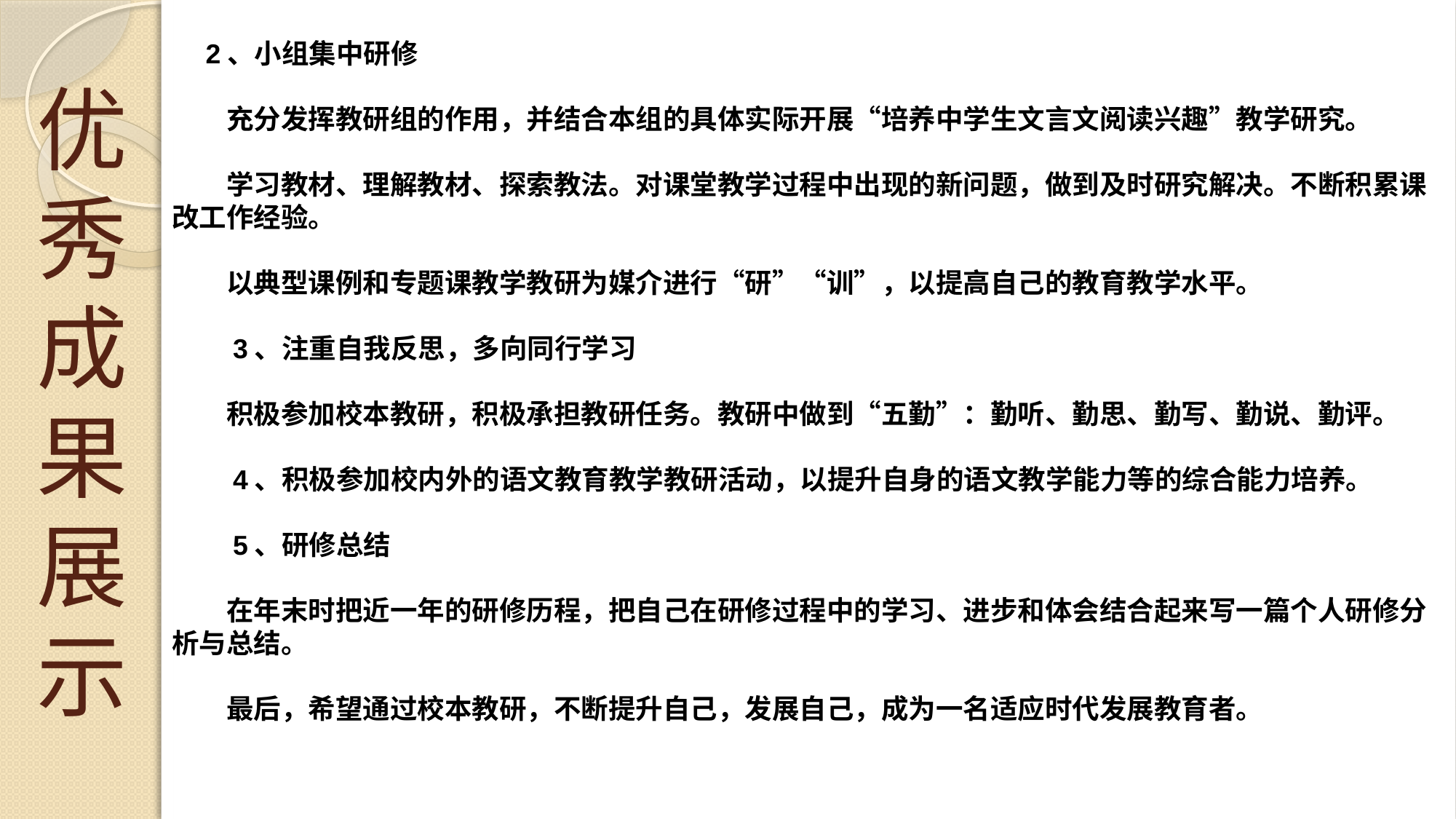

优秀成果展示
　2、小组集中研修
 
　　充分发挥教研组的作用，并结合本组的具体实际开展“培养中学生文言文阅读兴趣”教学研究。
 
　　学习教材、理解教材、探索教法。对课堂教学过程中出现的新问题，做到及时研究解决。不断积累课改工作经验。
 
　　以典型课例和专题课教学教研为媒介进行“研”“训”，以提高自己的教育教学水平。
 
　　3、注重自我反思，多向同行学习
 
　　积极参加校本教研，积极承担教研任务。教研中做到“五勤”：勤听、勤思、勤写、勤说、勤评。
 
　　4、积极参加校内外的语文教育教学教研活动，以提升自身的语文教学能力等的综合能力培养。
 
　　5、研修总结
 
　　在年末时把近一年的研修历程，把自己在研修过程中的学习、进步和体会结合起来写一篇个人研修分析与总结。
 
　　最后，希望通过校本教研，不断提升自己，发展自己，成为一名适应时代发展教育者。